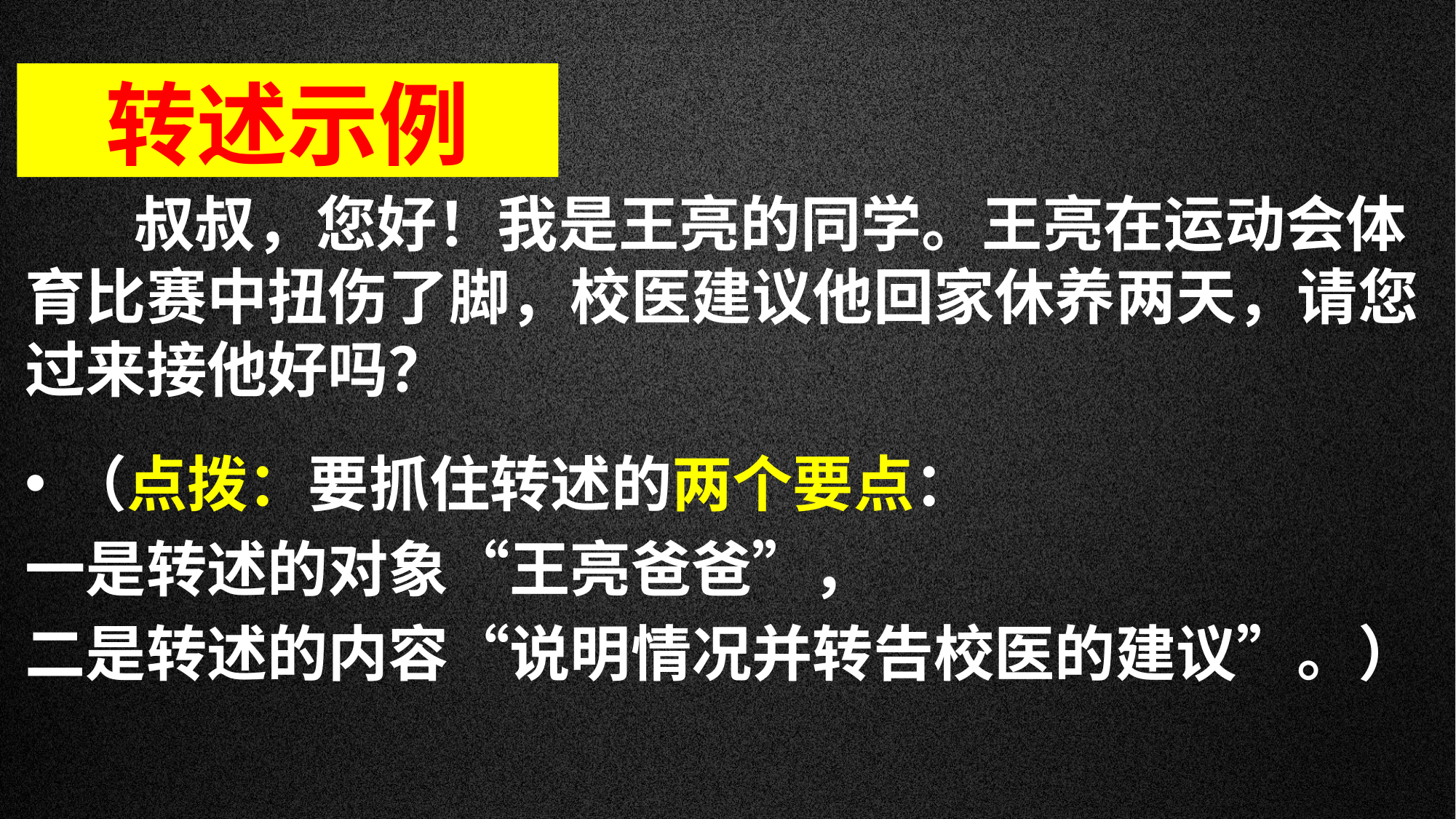

转述示例
	叔叔，您好！我是王亮的同学。王亮在运动会体育比赛中扭伤了脚，校医建议他回家休养两天，请您过来接他好吗？
（点拨：要抓住转述的两个要点：
一是转述的对象“王亮爸爸”，
二是转述的内容“说明情况并转告校医的建议”。）